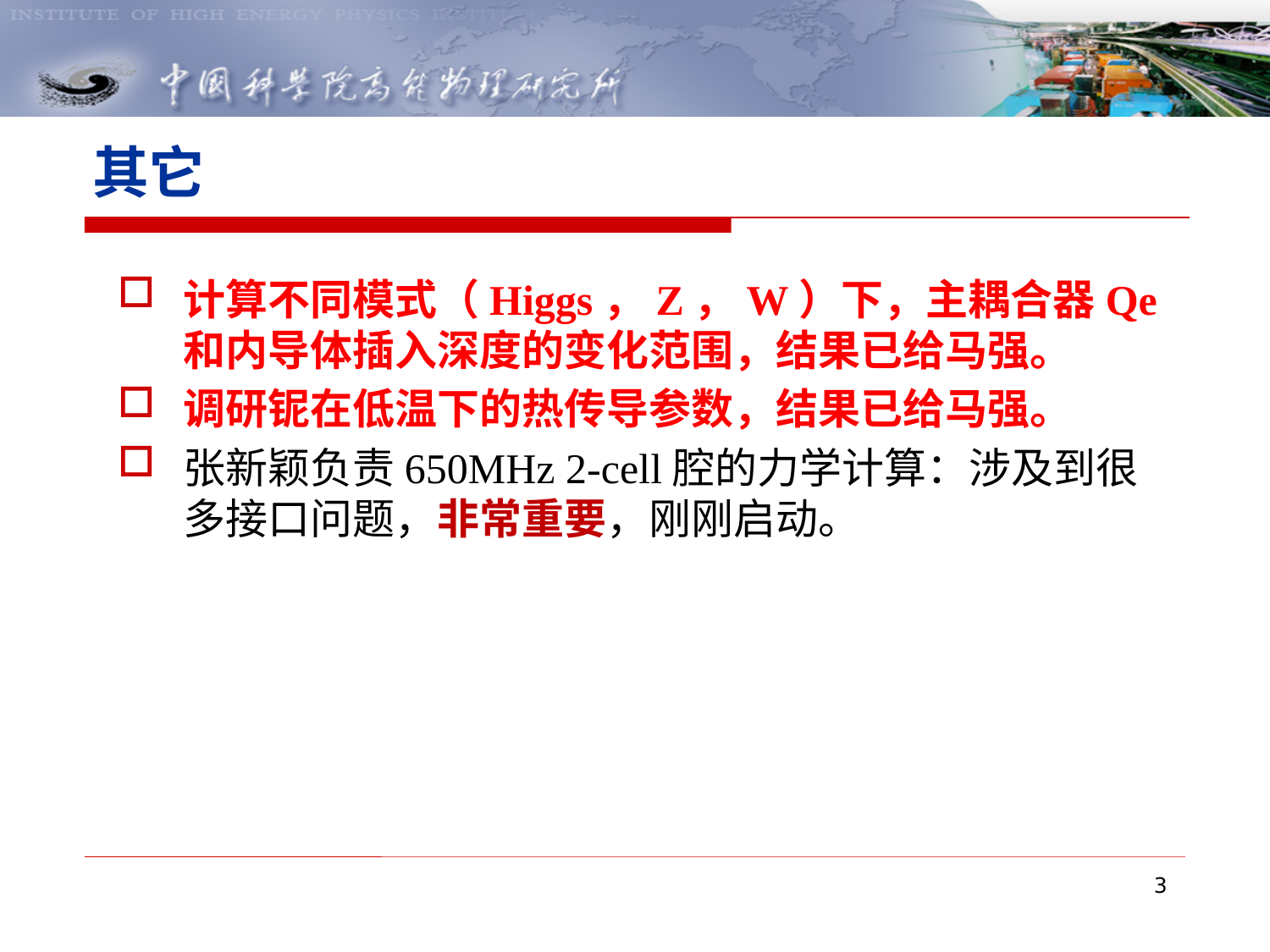

# 其它
计算不同模式（Higgs，Z，W）下，主耦合器Qe和内导体插入深度的变化范围，结果已给马强。
调研铌在低温下的热传导参数，结果已给马强。
张新颖负责650MHz 2-cell腔的力学计算：涉及到很多接口问题，非常重要，刚刚启动。
3